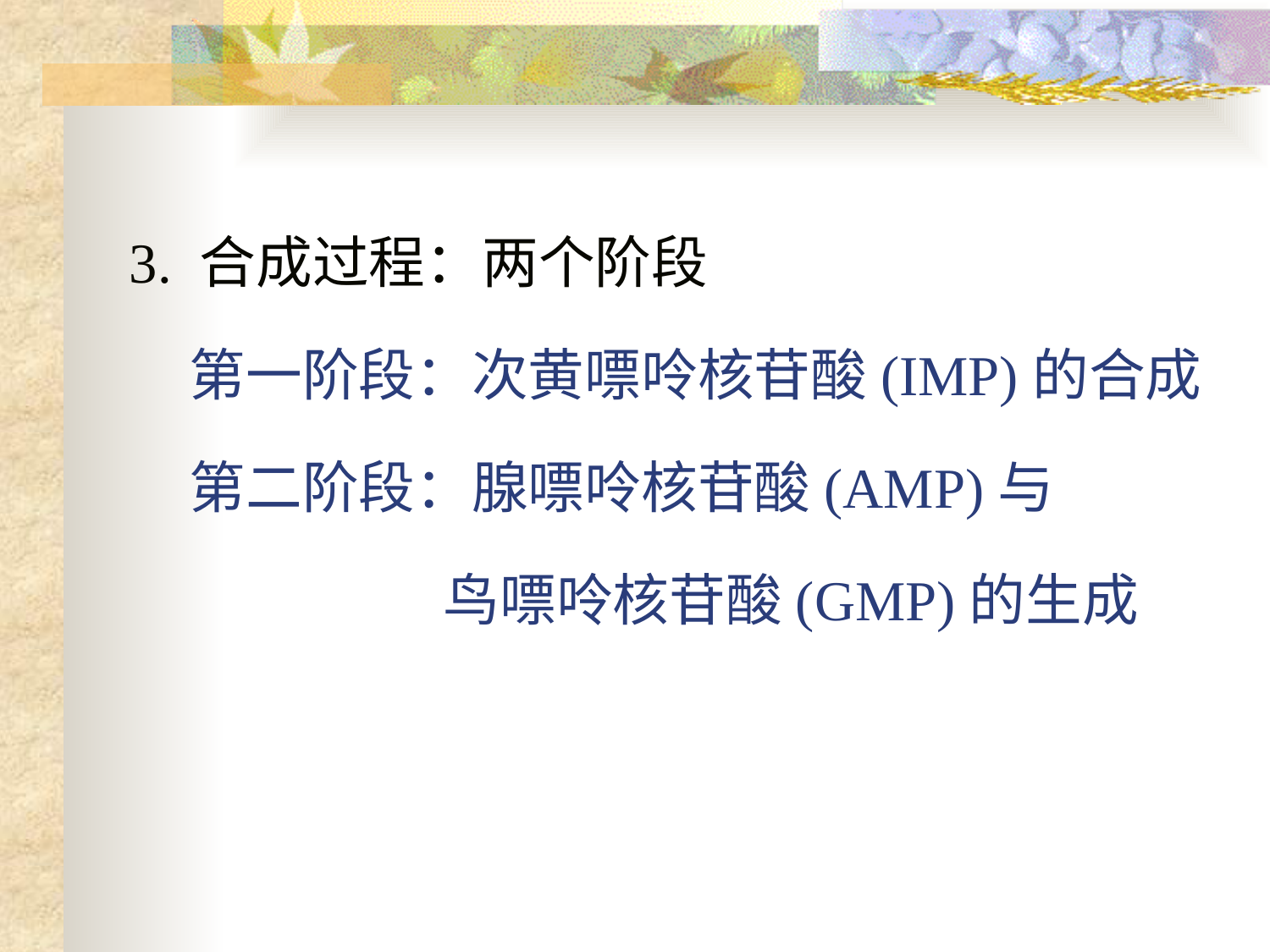

3. 合成过程：两个阶段
       第一阶段：次黄嘌呤核苷酸(IMP)的合成
       第二阶段：腺嘌呤核苷酸(AMP)与
                           鸟嘌呤核苷酸(GMP)的生成